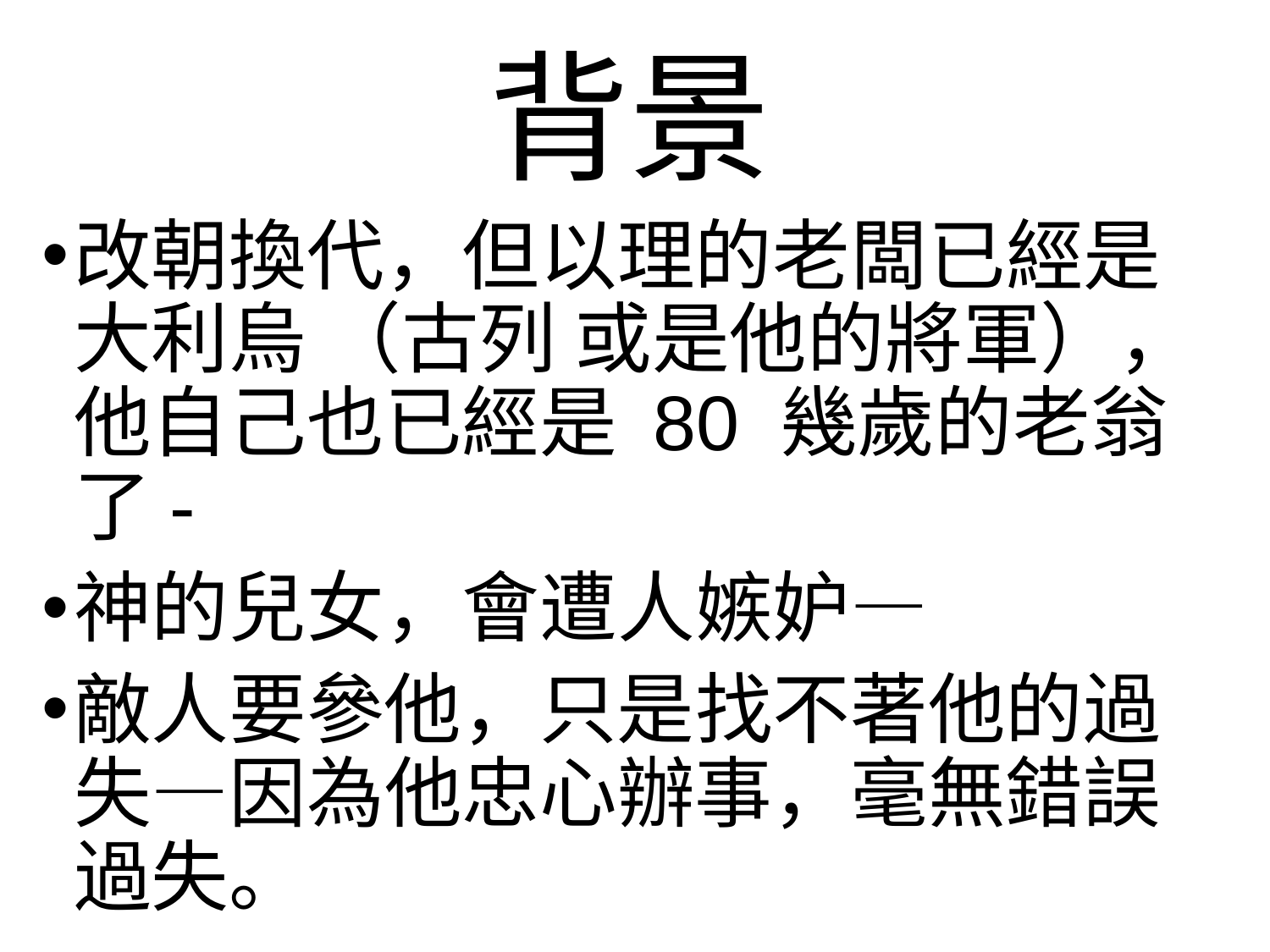

# 背景
改朝換代，但以理的老闆已經是大利烏 （古列 或是他的將軍），他自己也已經是 80 幾歲的老翁了-
神的兒女，會遭人嫉妒—
敵人要參他，只是找不著他的過失—因為他忠心辦事，毫無錯誤過失。